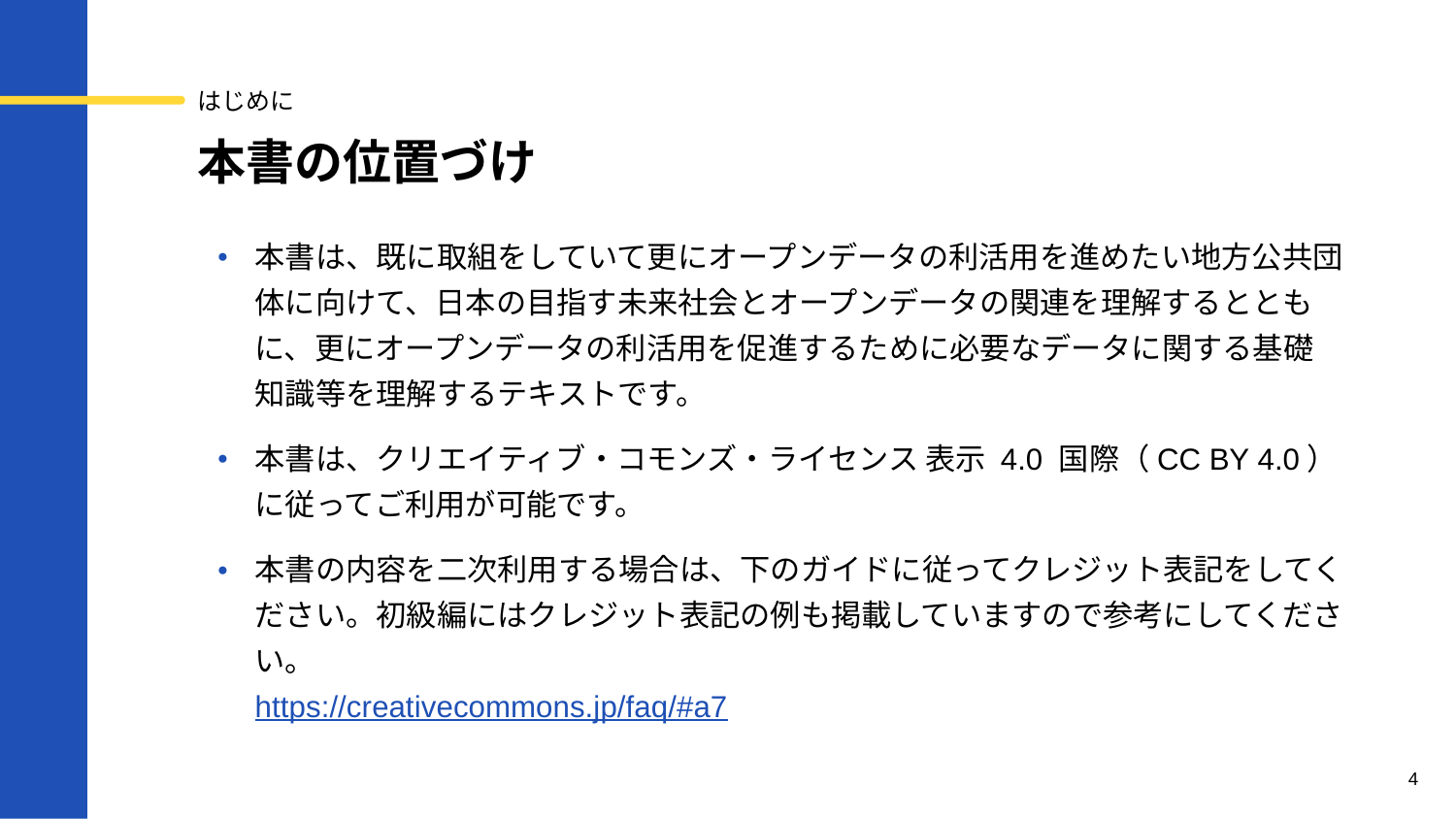

はじめに
# 本書の位置づけ
本書は、既に取組をしていて更にオープンデータの利活用を進めたい地方公共団体に向けて、日本の目指す未来社会とオープンデータの関連を理解するとともに、更にオープンデータの利活用を促進するために必要なデータに関する基礎知識等を理解するテキストです。
本書は、クリエイティブ・コモンズ・ライセンス 表示 4.0 国際（CC BY 4.0）に従ってご利用が可能です。
本書の内容を二次利用する場合は、下のガイドに従ってクレジット表記をしてください。初級編にはクレジット表記の例も掲載していますので参考にしてください。
https://creativecommons.jp/faq/#a7
4